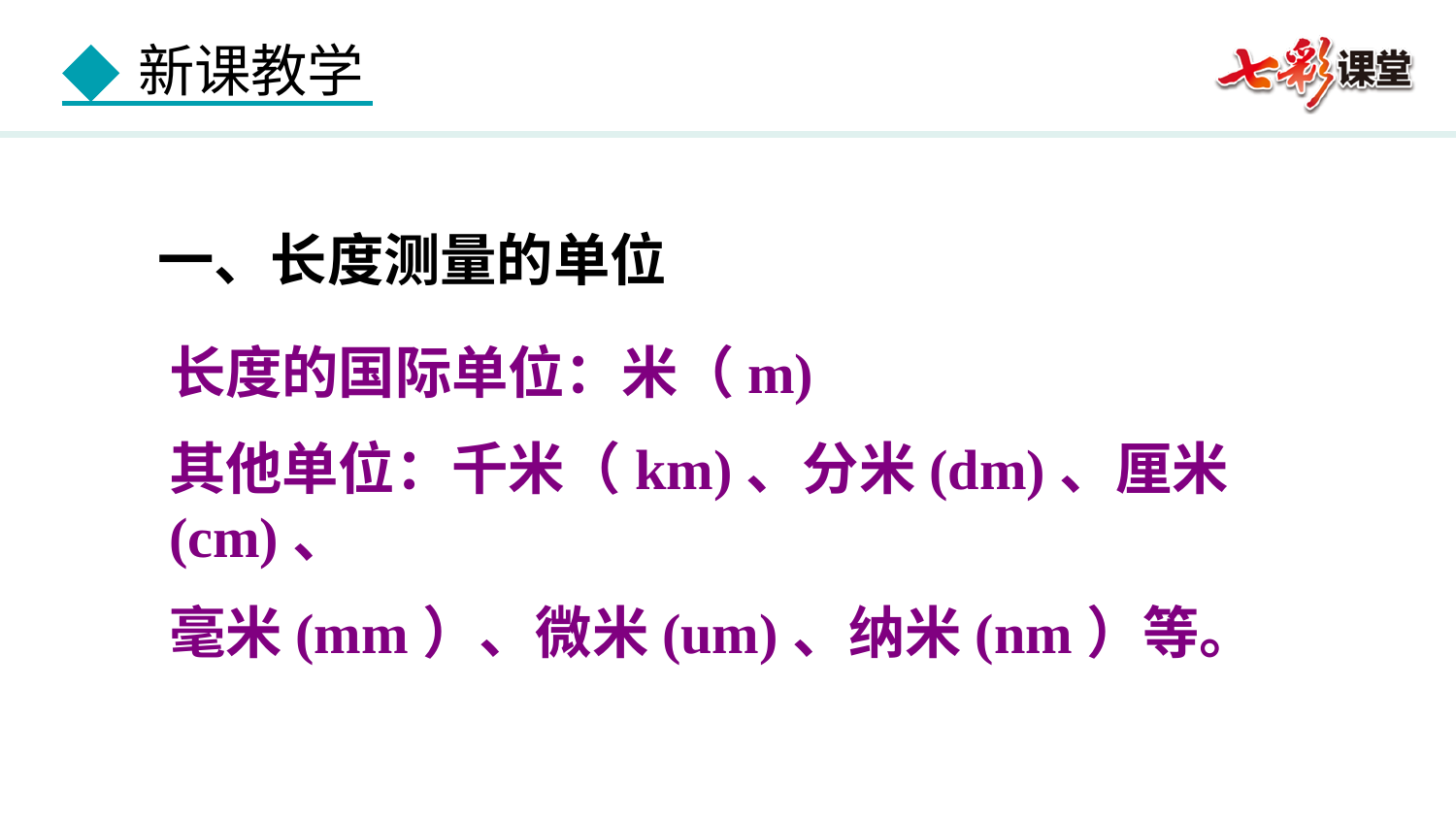

一、长度测量的单位
长度的国际单位：米（m)
其他单位：千米（km)、分米(dm)、厘米(cm)、
毫米(mm）、微米(um)、纳米(nm）等。